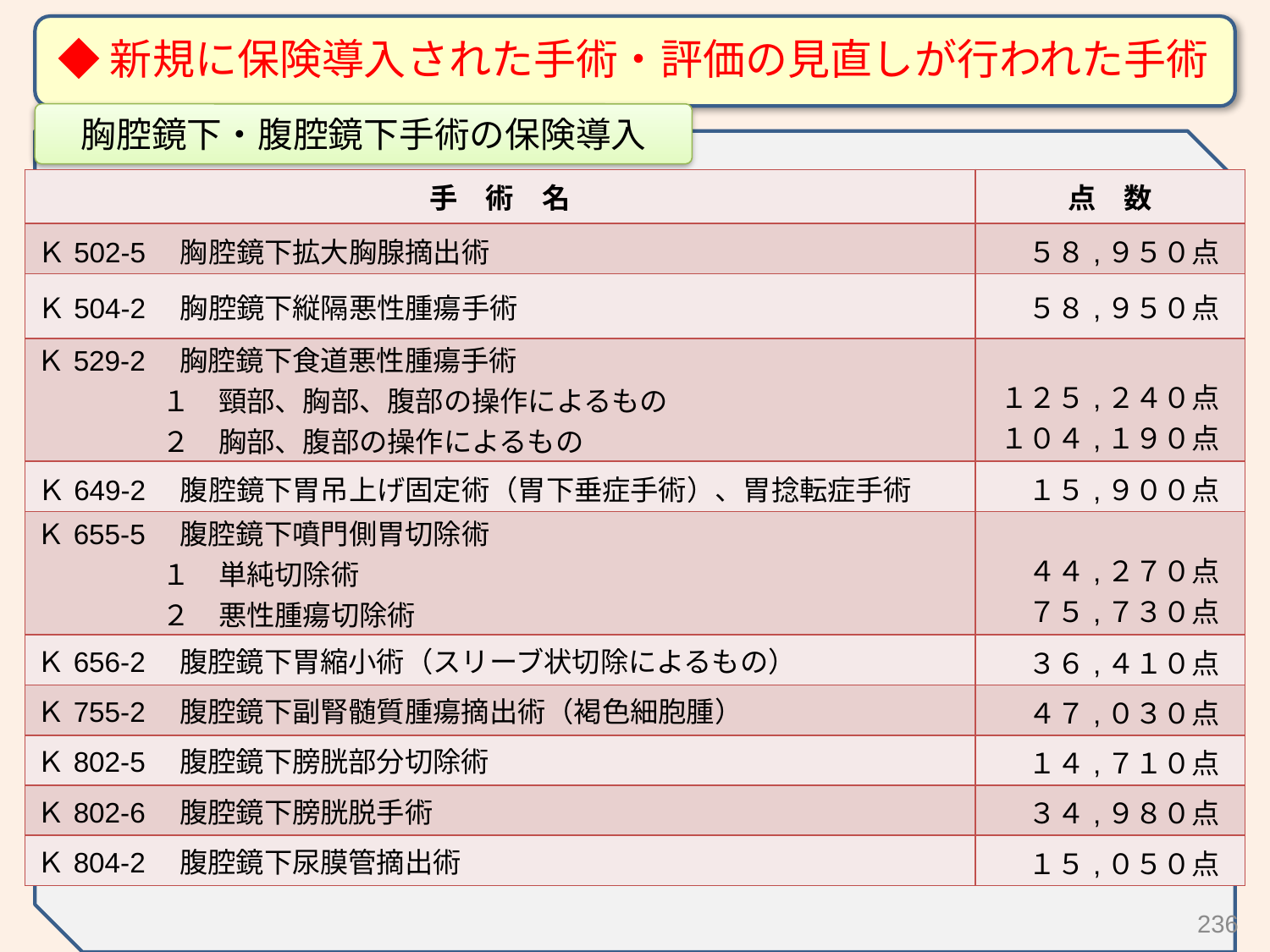

◆新規に保険導入された手術・評価の見直しが行われた手術

胸腔鏡下・腹腔鏡下手術の保険導入

| 手　術　名 | 点　数 |
| --- | --- |
| Ｋ502-5　胸腔鏡下拡大胸腺摘出術 | ５８,９５０点 |
| Ｋ504-2　胸腔鏡下縦隔悪性腫瘍手術 | ５８,９５０点 |
| Ｋ529-2　胸腔鏡下食道悪性腫瘍手術　 １　頸部、胸部、腹部の操作によるもの ２　胸部、腹部の操作によるもの | １２５,２４０点 １０４,１９０点 |
| Ｋ649-2　腹腔鏡下胃吊上げ固定術（胃下垂症手術）、胃捻転症手術 | １５,９００点 |
| Ｋ655-5　腹腔鏡下噴門側胃切除術 １　単純切除術 ２　悪性腫瘍切除術 | ４４,２７０点 　７５,７３０点 |
| Ｋ656-2　腹腔鏡下胃縮小術（スリーブ状切除によるもの） | ３６,４１０点 |
| Ｋ755-2　腹腔鏡下副腎髄質腫瘍摘出術（褐色細胞腫） | ４７,０３０点 |
| Ｋ802-5　腹腔鏡下膀胱部分切除術 | １４,７１０点 |
| Ｋ802-6　腹腔鏡下膀胱脱手術 | ３４,９８０点 |
| Ｋ804-2　腹腔鏡下尿膜管摘出術 | １５,０５０点 |
236